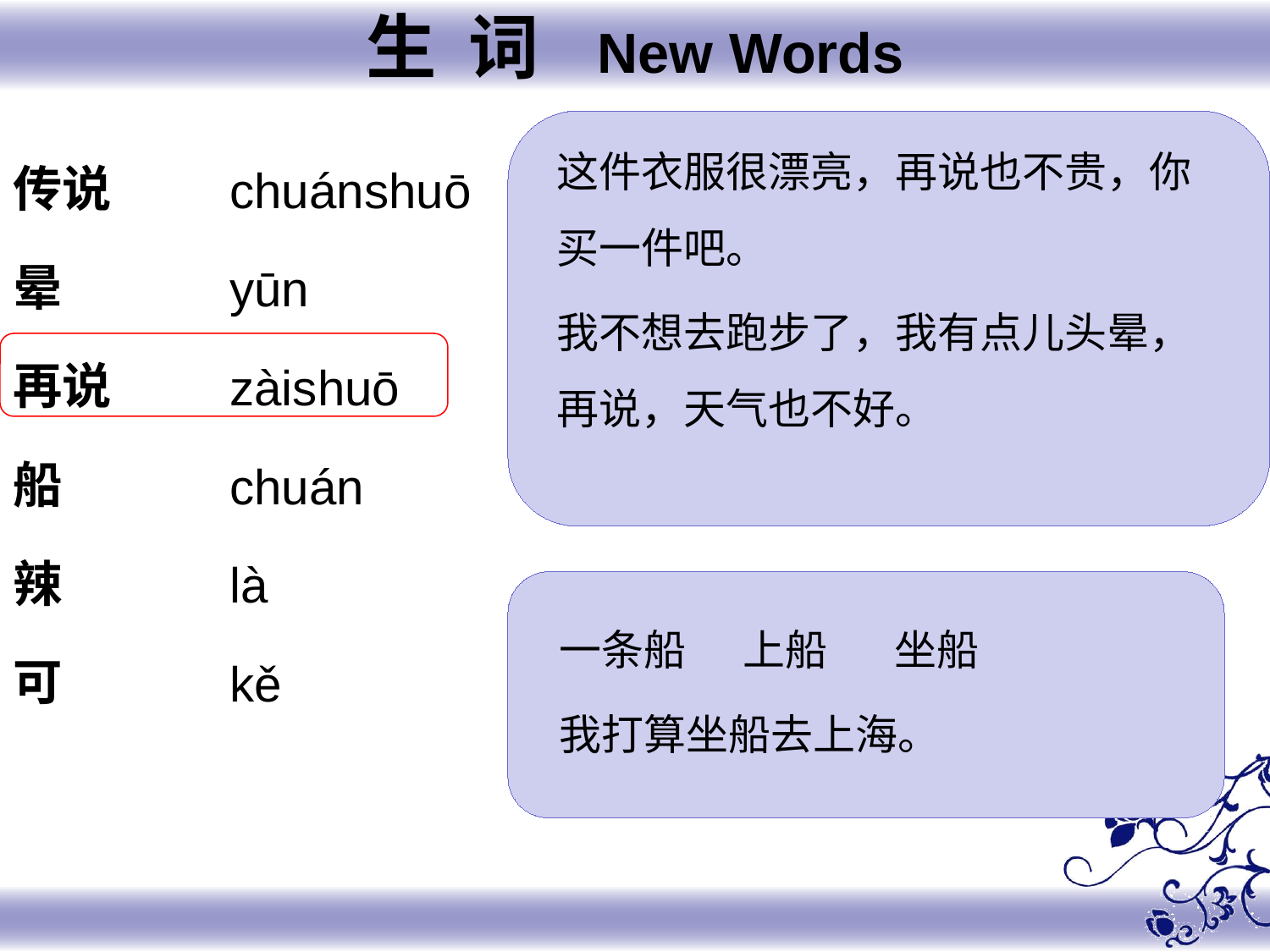

生  词   New Words

这件衣服很漂亮，再说也不贵，你买一件吧。
我不想去跑步了，我有点儿头晕，再说，天气也不好。

传说
晕
再说
船
辣
可
chuánshuō
yūn
zàishuō
chuán
là
kě

一条船      上船       坐船
我打算坐船去上海。